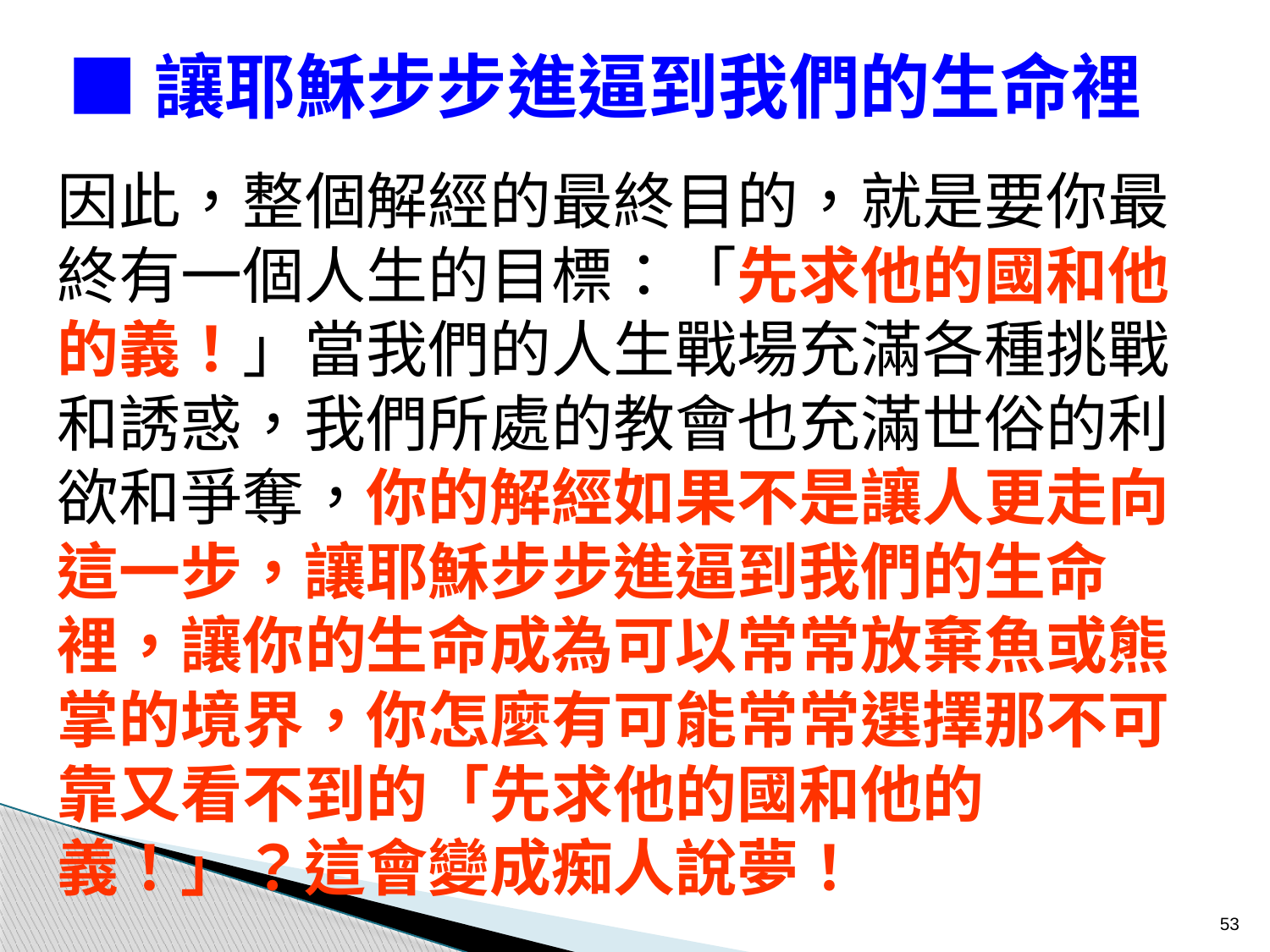

■讓耶穌步步進逼到我們的生命裡
因此，整個解經的最終目的，就是要你最終有一個人生的目標：「先求他的國和他的義！」當我們的人生戰場充滿各種挑戰和誘惑，我們所處的教會也充滿世俗的利欲和爭奪，你的解經如果不是讓人更走向這一步，讓耶穌步步進逼到我們的生命裡，讓你的生命成為可以常常放棄魚或熊掌的境界，你怎麼有可能常常選擇那不可靠又看不到的「先求他的國和他的義！」？這會變成痴人說夢！
53